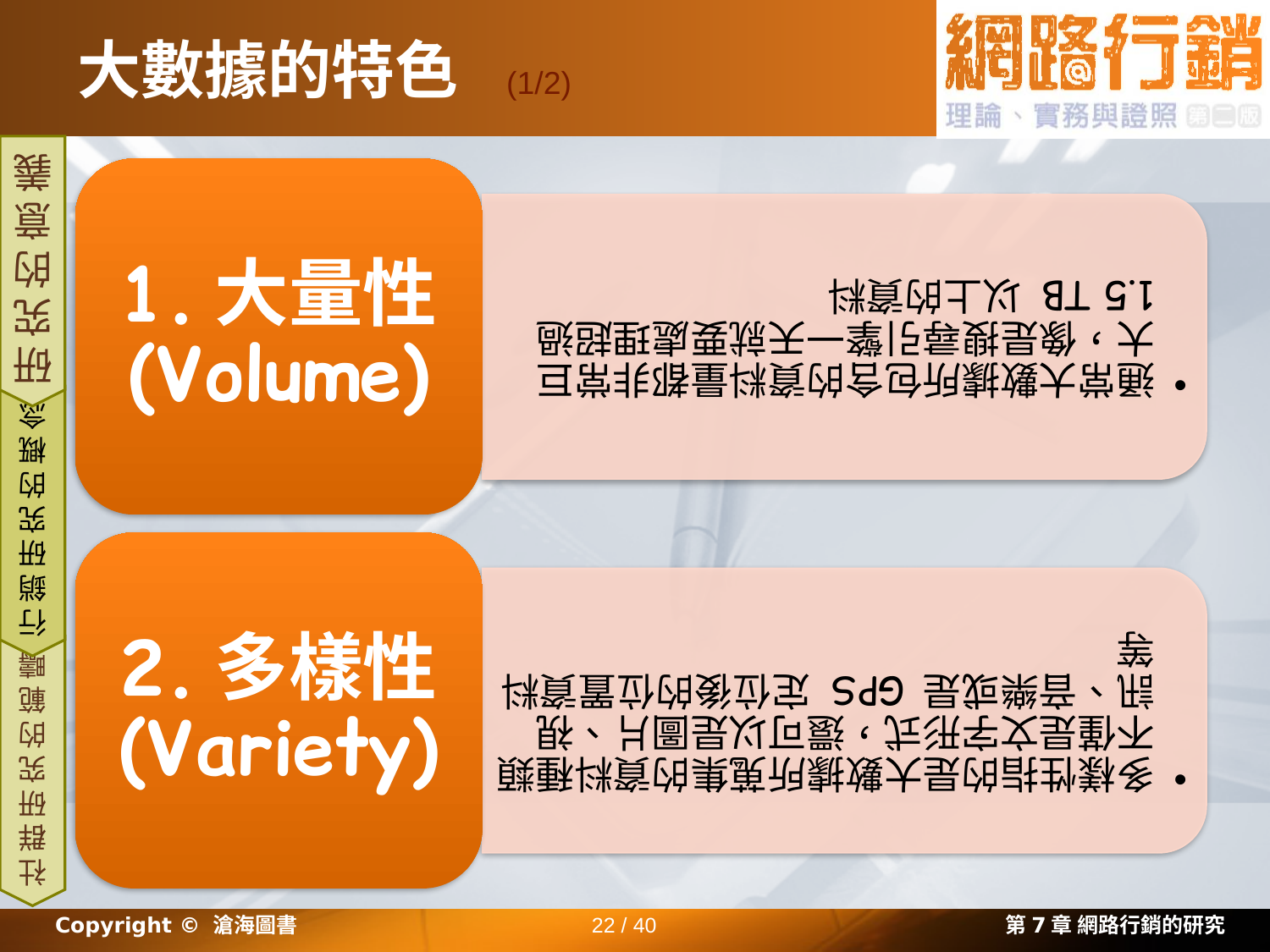

# 大數據的特色
(1/2)
通常大數據所包含的資料量都非常巨大，像是搜尋引擎一天就要處理超過 1.5 TB 以上的資料
1.大量性 (Volume)
多樣性指的是大數據所蒐集的資料種類不僅是文字形式，還可以是圖片、視訊、音樂或是 GPS 定位後的位置資料等
2.多樣性 (Variety)
研究的意義
行銷研究的概念
社群研究的範疇
Copyright © 滄海圖書
22 / 40
第7章 網路行銷的研究